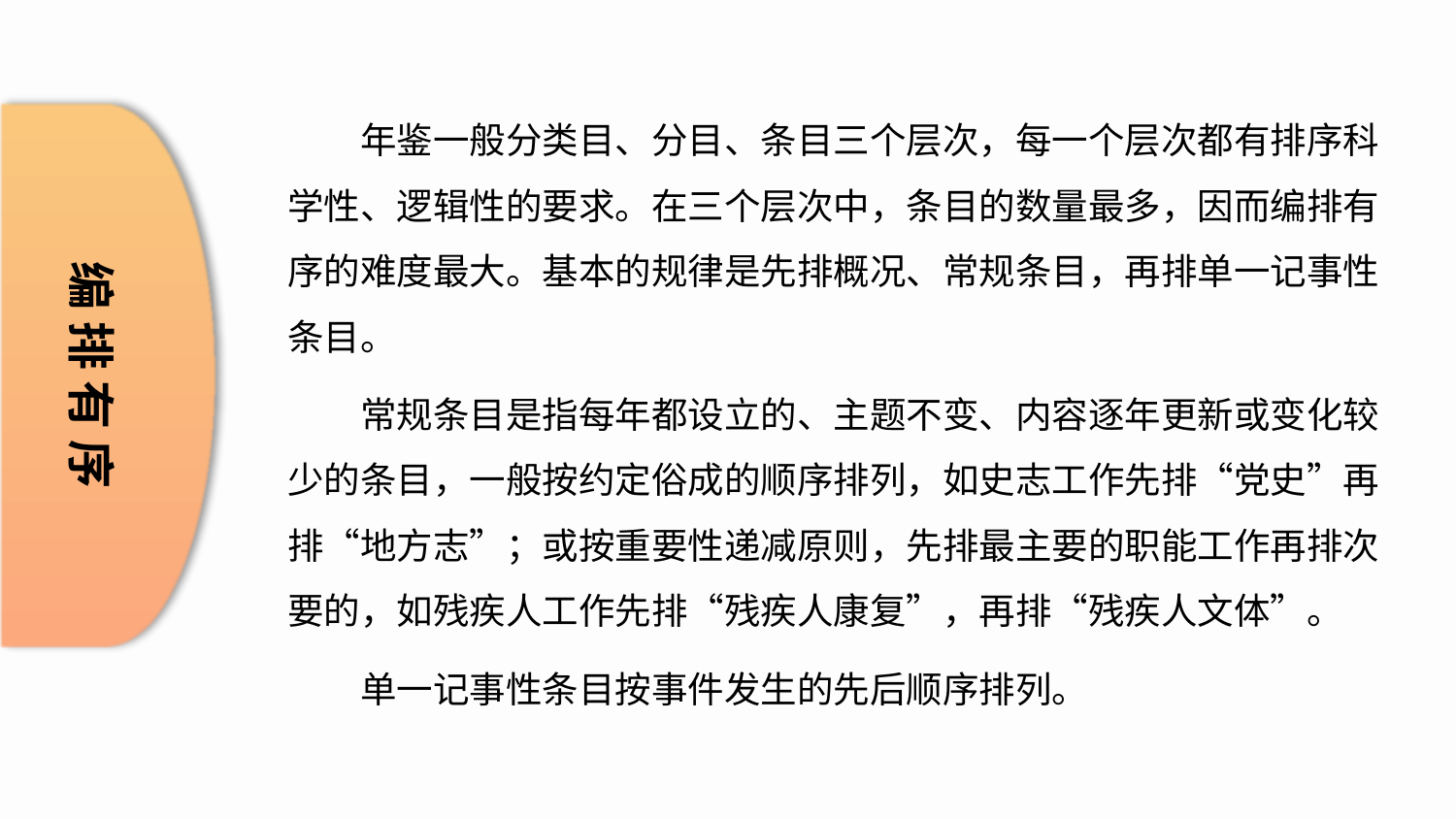

年鉴一般分类目、分目、条目三个层次，每一个层次都有排序科学性、逻辑性的要求。在三个层次中，条目的数量最多，因而编排有序的难度最大。基本的规律是先排概况、常规条目，再排单一记事性条目。
常规条目是指每年都设立的、主题不变、内容逐年更新或变化较少的条目，一般按约定俗成的顺序排列，如史志工作先排“党史”再排“地方志”；或按重要性递减原则，先排最主要的职能工作再排次要的，如残疾人工作先排“残疾人康复”，再排“残疾人文体”。
单一记事性条目按事件发生的先后顺序排列。
编 排 有 序